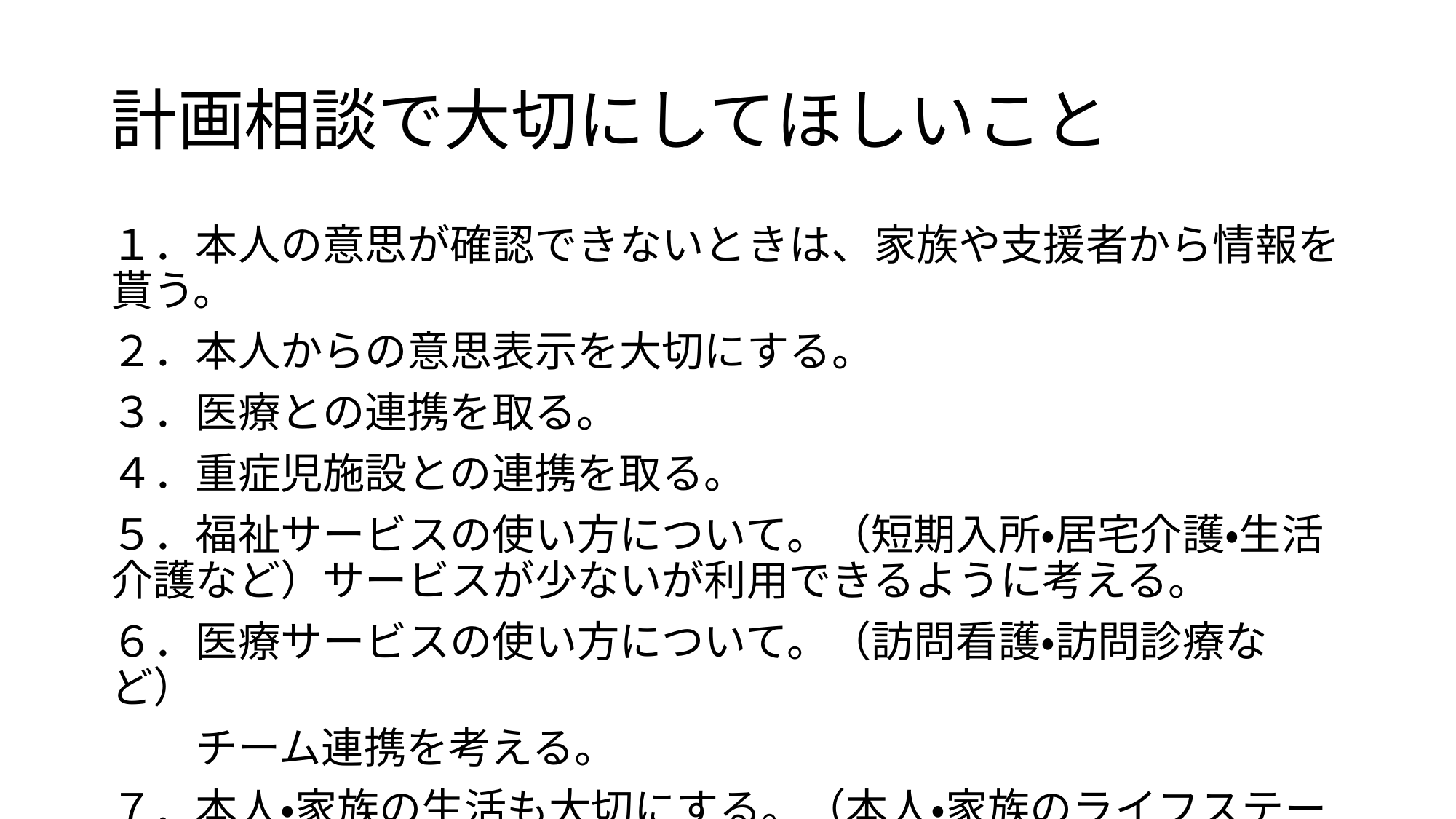

# 計画相談で大切にしてほしいこと
１．本人の意思が確認できないときは、家族や支援者から情報を貰う。
２．本人からの意思表示を大切にする。
３．医療との連携を取る。
４．重症児施設との連携を取る。
５．福祉サービスの使い方について。（短期入所・居宅介護・生活介護など）サービスが少ないが利用できるように考える。
６．医療サービスの使い方について。（訪問看護・訪問診療など）
　　チーム連携を考える。
７．本人・家族の生活も大切にする。（本人・家族のライフステージに合わせる）